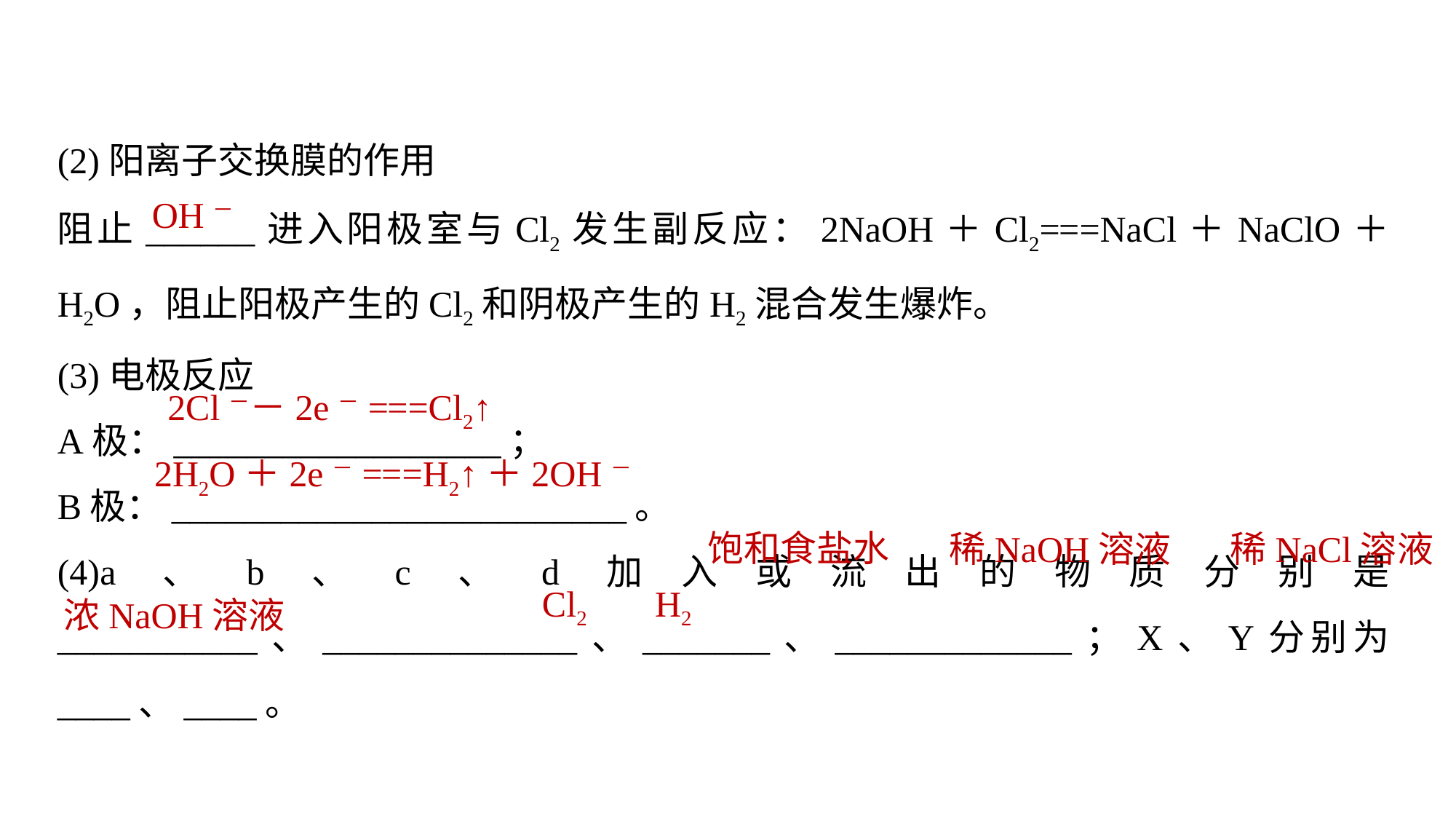

(2)阳离子交换膜的作用
阻止______进入阳极室与Cl2发生副反应：2NaOH＋Cl2===NaCl＋NaClO＋H2O，阻止阳极产生的Cl2和阴极产生的H2混合发生爆炸。
(3)电极反应
A极：__________________；
B极：_________________________。
(4)a、b、c、d加入或流出的物质分别是___________、______________、_______、_____________；X、Y分别为____、____。
OH－
2Cl－－2e－===Cl2↑
2H2O＋2e－===H2↑＋2OH－
饱和食盐水
稀NaOH溶液
稀NaCl溶液
浓NaOH溶液
Cl2
H2